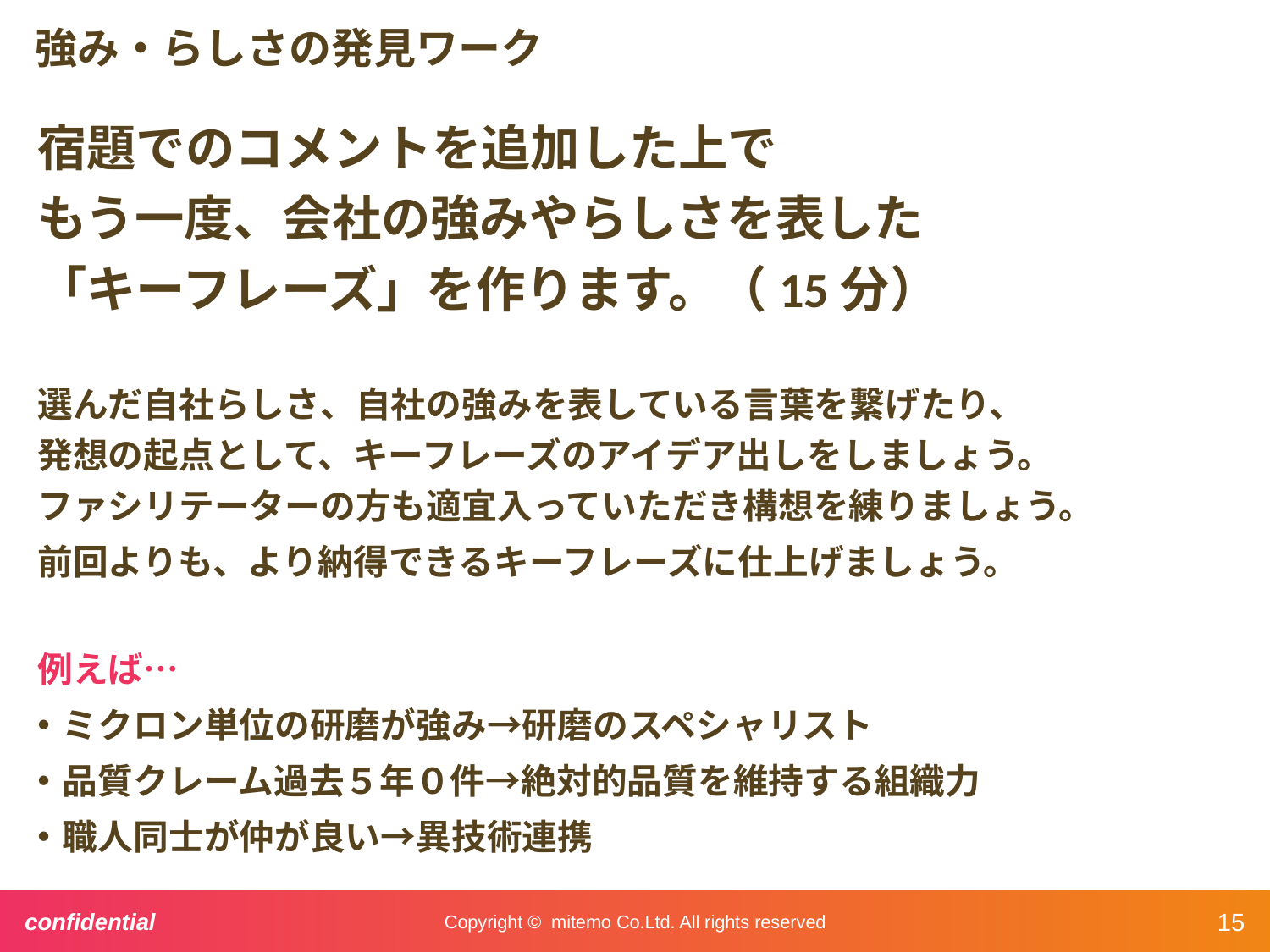

# 強み・らしさの発見ワーク
宿題でのコメントを追加した上で
もう一度、会社の強みやらしさを表した
「キーフレーズ」を作ります。（15分）
選んだ自社らしさ、自社の強みを表している言葉を繋げたり、
発想の起点として、キーフレーズのアイデア出しをしましょう。
ファシリテーターの方も適宜入っていただき構想を練りましょう。
前回よりも、より納得できるキーフレーズに仕上げましょう。
例えば…
ミクロン単位の研磨が強み→研磨のスペシャリスト
品質クレーム過去５年０件→絶対的品質を維持する組織力
職人同士が仲が良い→異技術連携